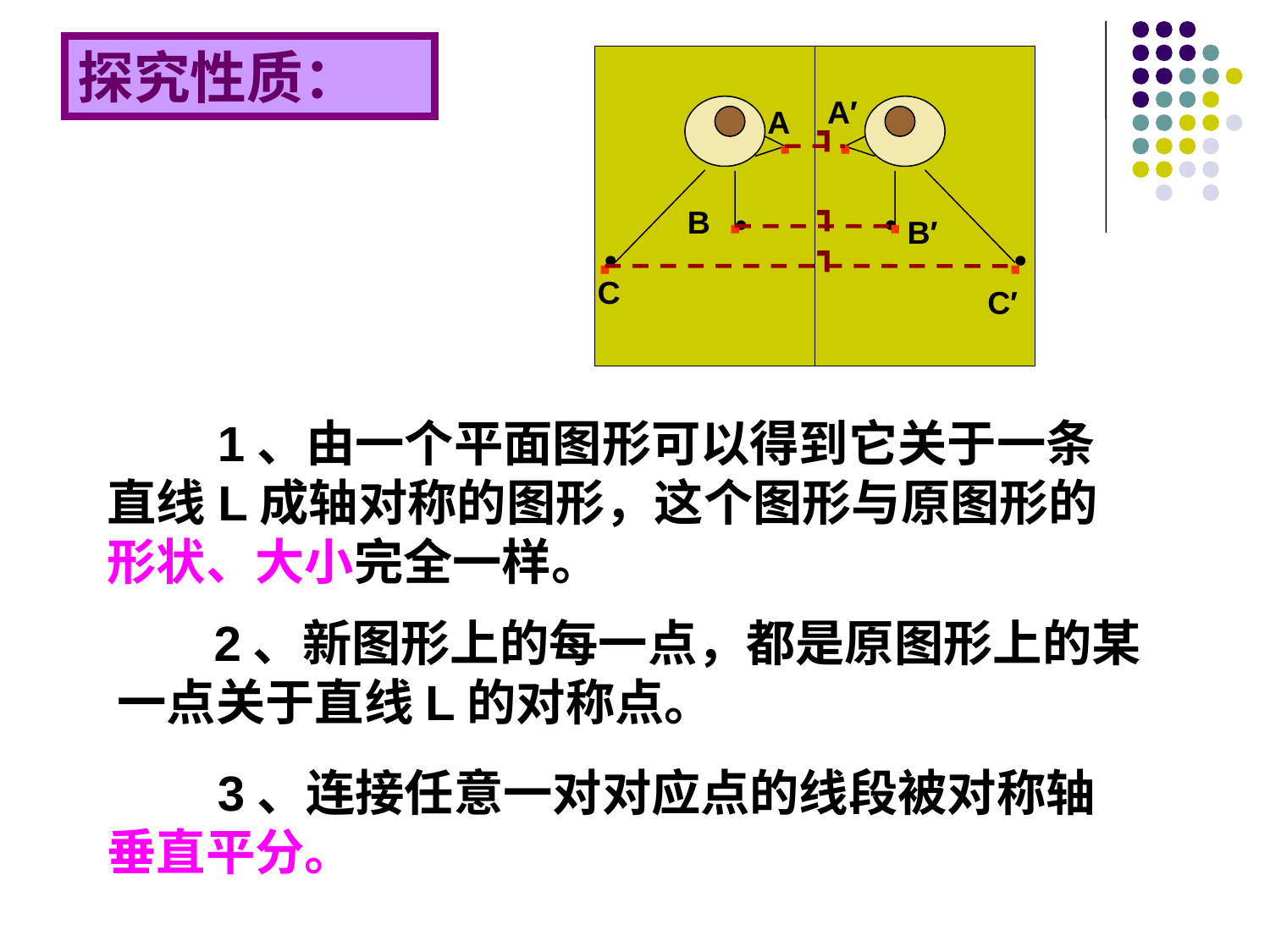

探究性质：

．
．

．
．

．
．
A′
A
·
·
┓

·
·
┓
B
B′
·
·

┓
C
C′

        1、由一个平面图形可以得到它关于一条直线L成轴对称的图形，这个图形与原图形的形状、大小完全一样。
       2、新图形上的每一点，都是原图形上的某一点关于直线L的对称点。
        3、连接任意一对对应点的线段被对称轴垂直平分。